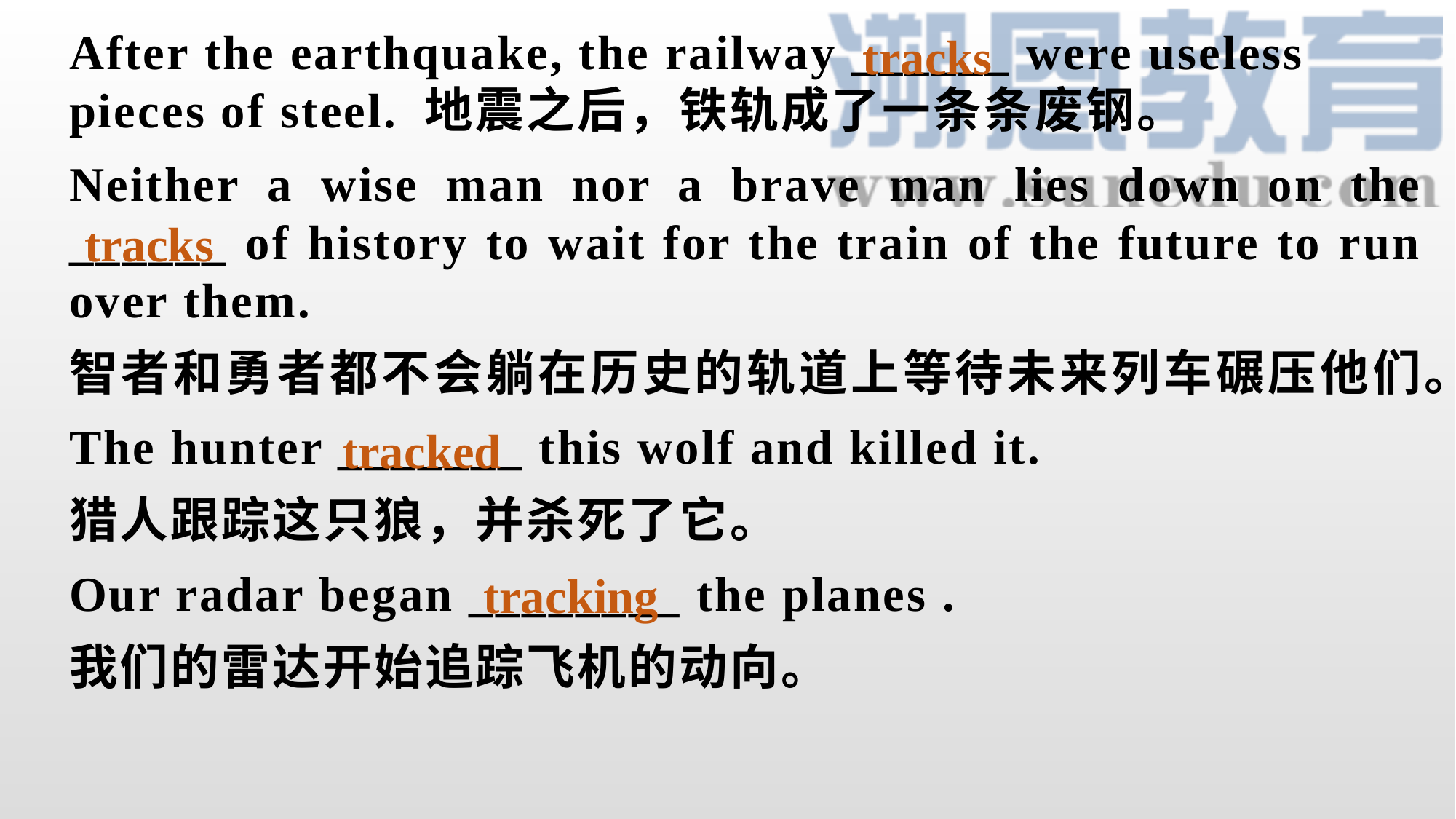

After the earthquake, the railway ______ were useless pieces of steel. 地震之后，铁轨成了一条条废钢。
Neither a wise man nor a brave man lies down on the ______ of history to wait for the train of the future to run over them.
智者和勇者都不会躺在历史的轨道上等待未来列车碾压他们。
The hunter _______ this wolf and killed it.
猎人跟踪这只狼，并杀死了它。
Our radar began ________ the planes .
我们的雷达开始追踪飞机的动向。
tracks
tracks
tracked
tracking